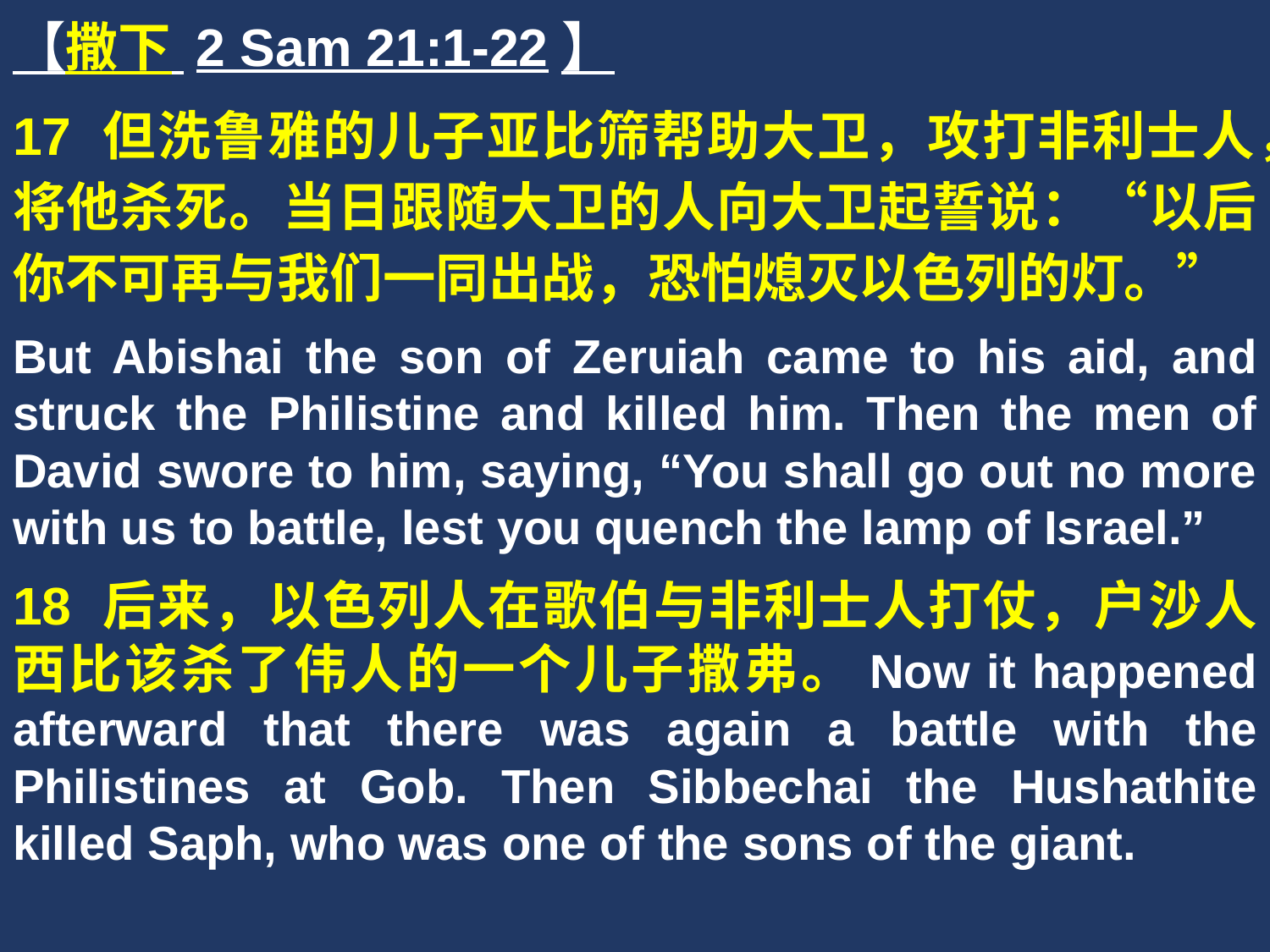

【撒下 2 Sam 21:1-22】
17 但洗鲁雅的儿子亚比筛帮助大卫，攻打非利士人，将他杀死。当日跟随大卫的人向大卫起誓说：“以后你不可再与我们一同出战，恐怕熄灭以色列的灯。”
But Abishai the son of Zeruiah came to his aid, and struck the Philistine and killed him. Then the men of David swore to him, saying, “You shall go out no more with us to battle, lest you quench the lamp of Israel.”
18 后来，以色列人在歌伯与非利士人打仗，户沙人西比该杀了伟人的一个儿子撒弗。Now it happened afterward that there was again a battle with the Philistines at Gob. Then Sibbechai the Hushathite killed Saph, who was one of the sons of the giant.